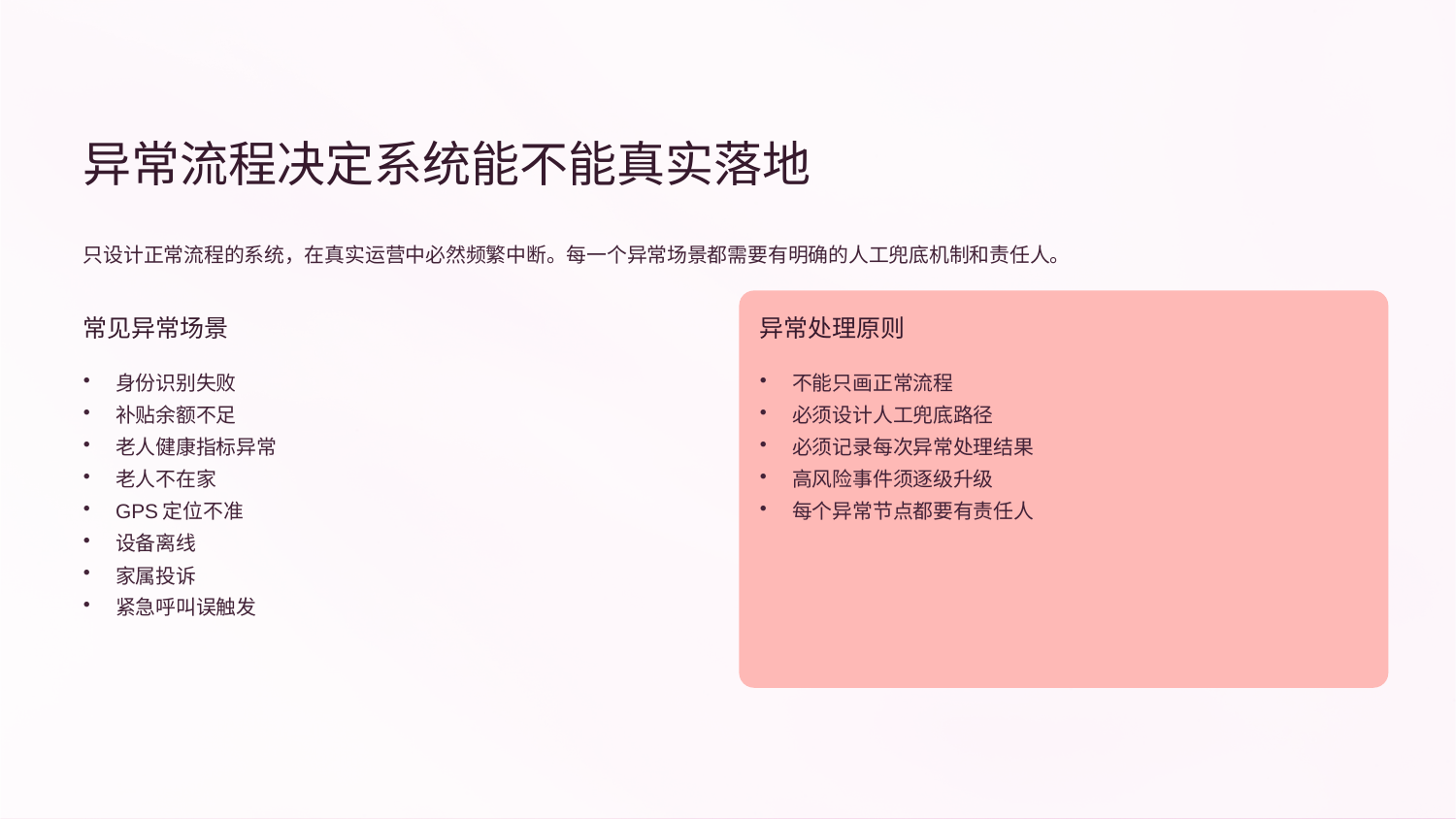

异常流程决定系统能不能真实落地
只设计正常流程的系统，在真实运营中必然频繁中断。每一个异常场景都需要有明确的人工兜底机制和责任人。

常见异常场景
异常处理原则
身份识别失败
补贴余额不足
老人健康指标异常
老人不在家
GPS定位不准
设备离线
家属投诉
紧急呼叫误触发
不能只画正常流程
必须设计人工兜底路径
必须记录每次异常处理结果
高风险事件须逐级升级
每个异常节点都要有责任人